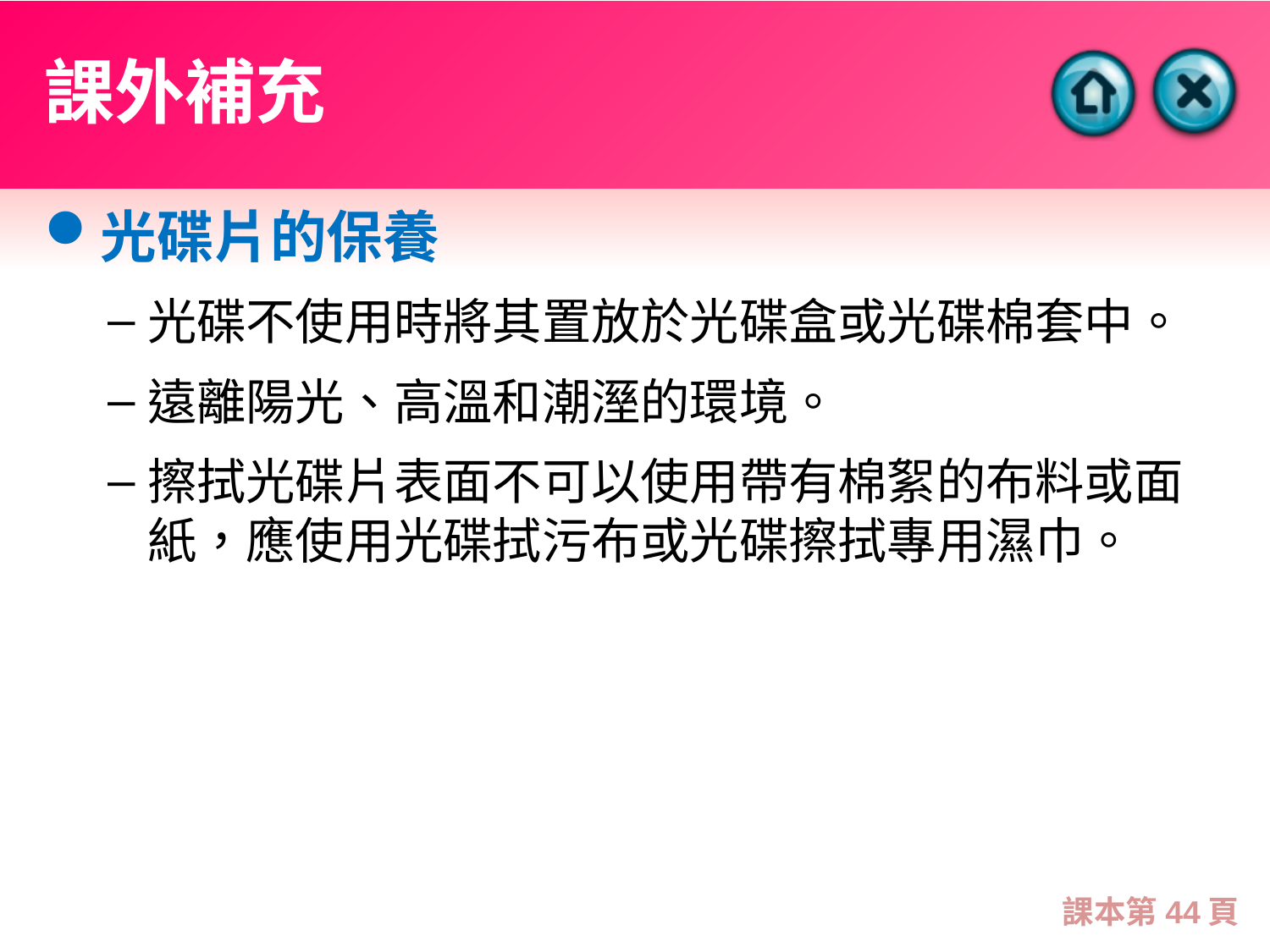

# 課外補充
光碟片的保養
光碟不使用時將其置放於光碟盒或光碟棉套中。
遠離陽光、高溫和潮溼的環境。
擦拭光碟片表面不可以使用帶有棉絮的布料或面紙，應使用光碟拭污布或光碟擦拭專用濕巾。
課本第44頁